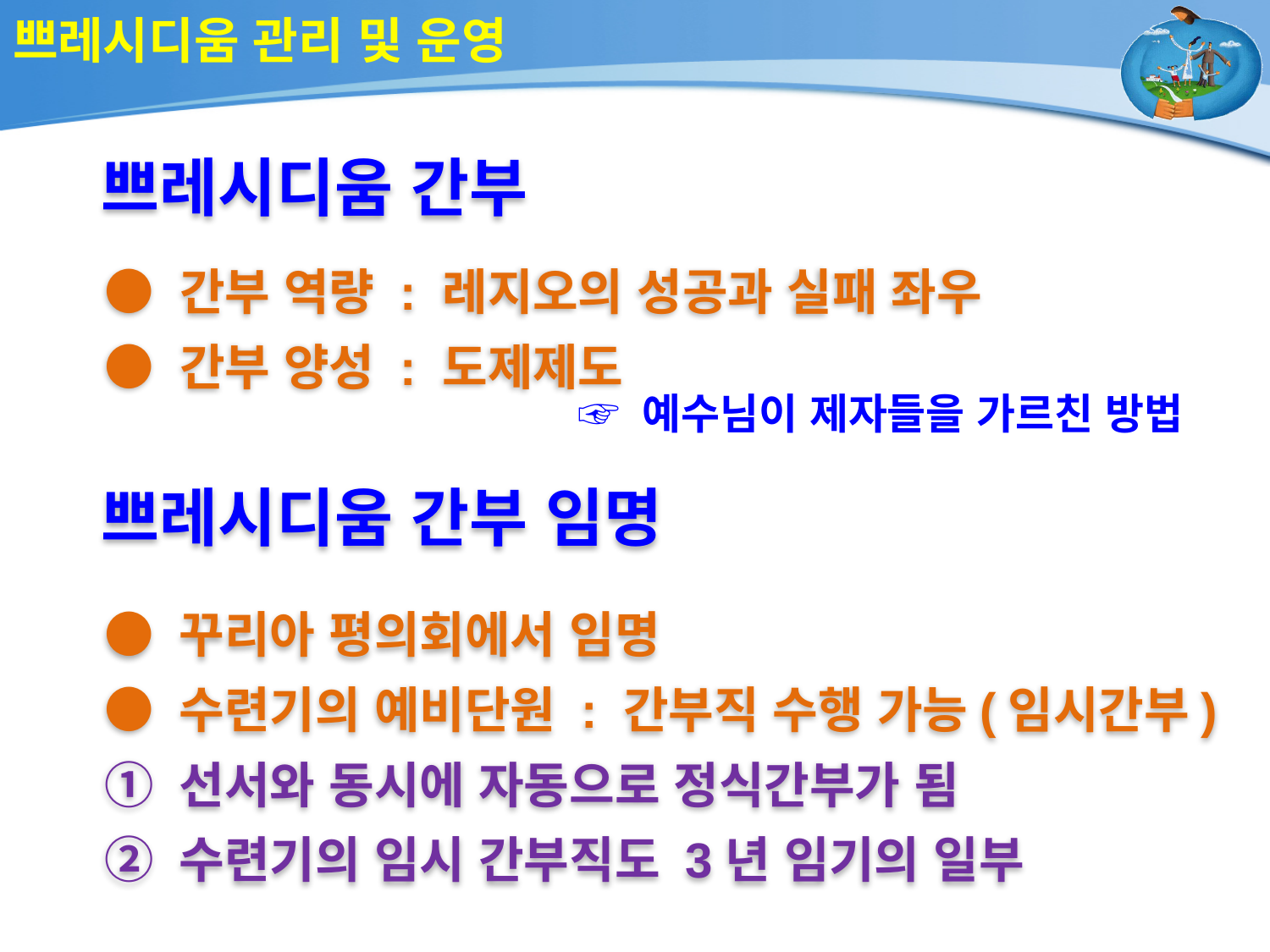

# 쁘레시디움 관리 및 운영
쁘레시디움 간부
● 간부 역량 : 레지오의 성공과 실패 좌우
● 간부 양성 : 도제제도
 ☞ 예수님이 제자들을 가르친 방법
쁘레시디움 간부 임명
● 꾸리아 평의회에서 임명
● 수련기의 예비단원 : 간부직 수행 가능(임시간부)
① 선서와 동시에 자동으로 정식간부가 됨
② 수련기의 임시 간부직도 3년 임기의 일부